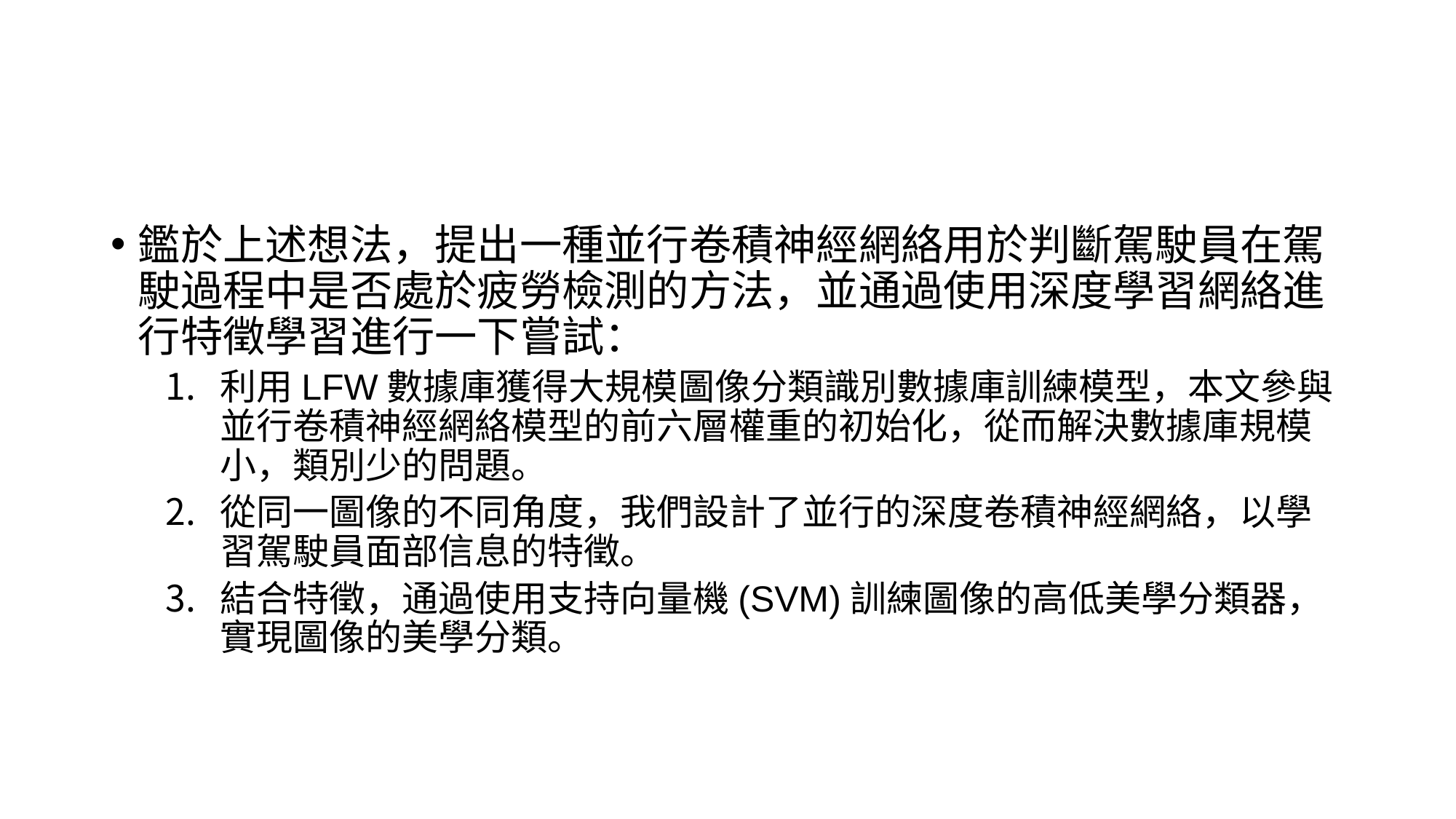

#
鑑於上述想法，提出一種並行卷積神經網絡用於判斷駕駛員在駕駛過程中是否處於疲勞檢測的方法，並通過使用深度學習網絡進行特徵學習進行一下嘗試：
利用LFW數據庫獲得大規模圖像分類識別數據庫訓練模型，本文參與並行卷積神經網絡模型的前六層權重的初始化，從而解決數據庫規模小，類別少的問題。
從同一圖像的不同角度，我們設計了並行的深度卷積神經網絡，以學習駕駛員面部信息的特徵。
結合特徵，通過使用支持向量機(SVM)訓練圖像的高低美學分類器，實現圖像的美學分類。